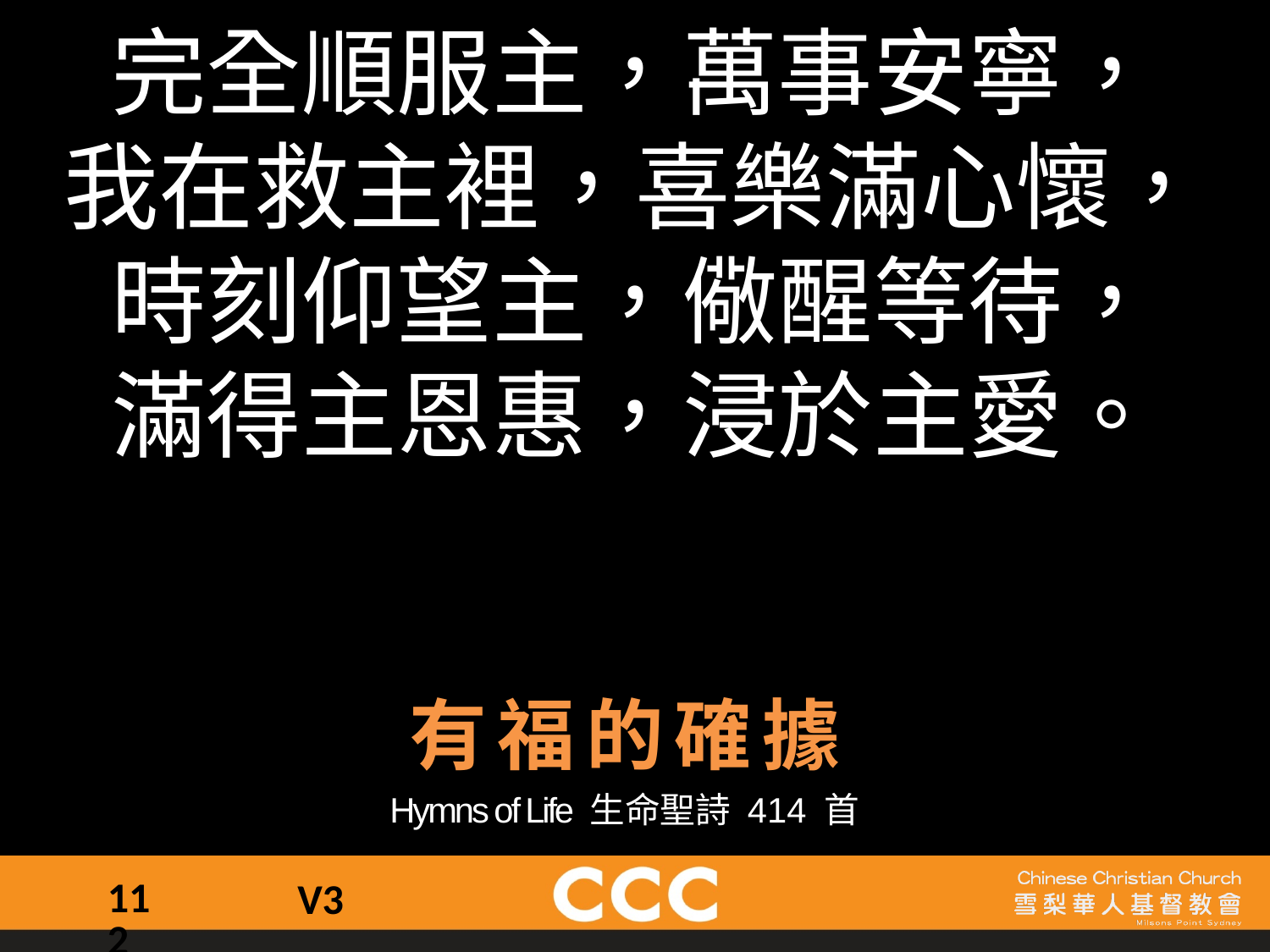

完全順服主，萬事安寧，
我在救主裡，喜樂滿心懷，
時刻仰望主，儆醒等待，
滿得主恩惠，浸於主愛。
有福的確據
Hymns of Life 生命聖詩 414 首
112
V3